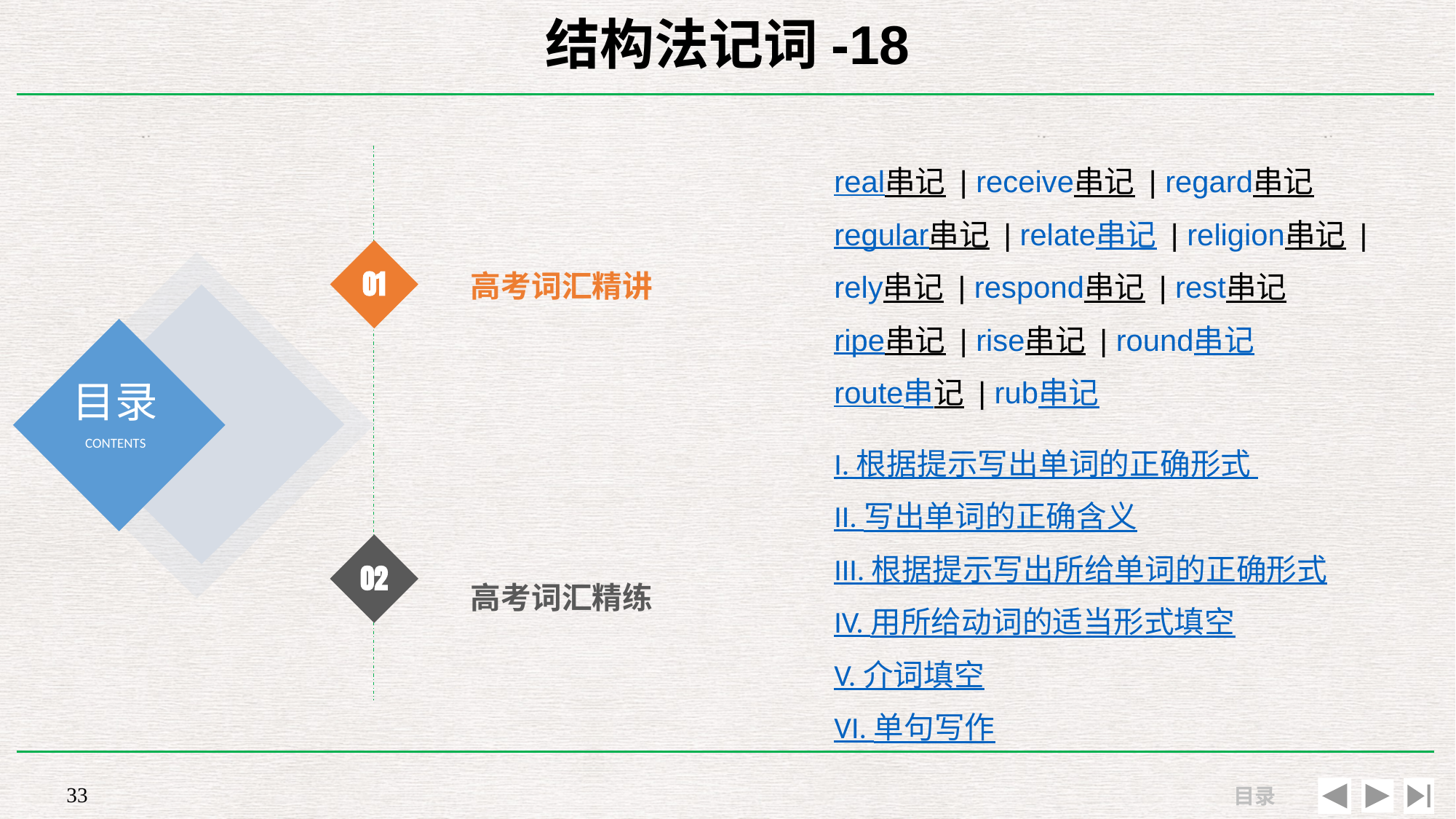

# 结构法记词-18
高考词汇精讲
real串记 | receive串记 | regard串记
regular串记 | relate串记 | religion串记 | rely串记 | respond串记 | rest串记
ripe串记 | rise串记 | round串记
route串记 | rub串记
01

I. 根据提示写出单词的正确形式
II. 写出单词的正确含义
III. 根据提示写出所给单词的正确形式
IV. 用所给动词的适当形式填空
V. 介词填空
VI. 单句写作
高考词汇精练
02